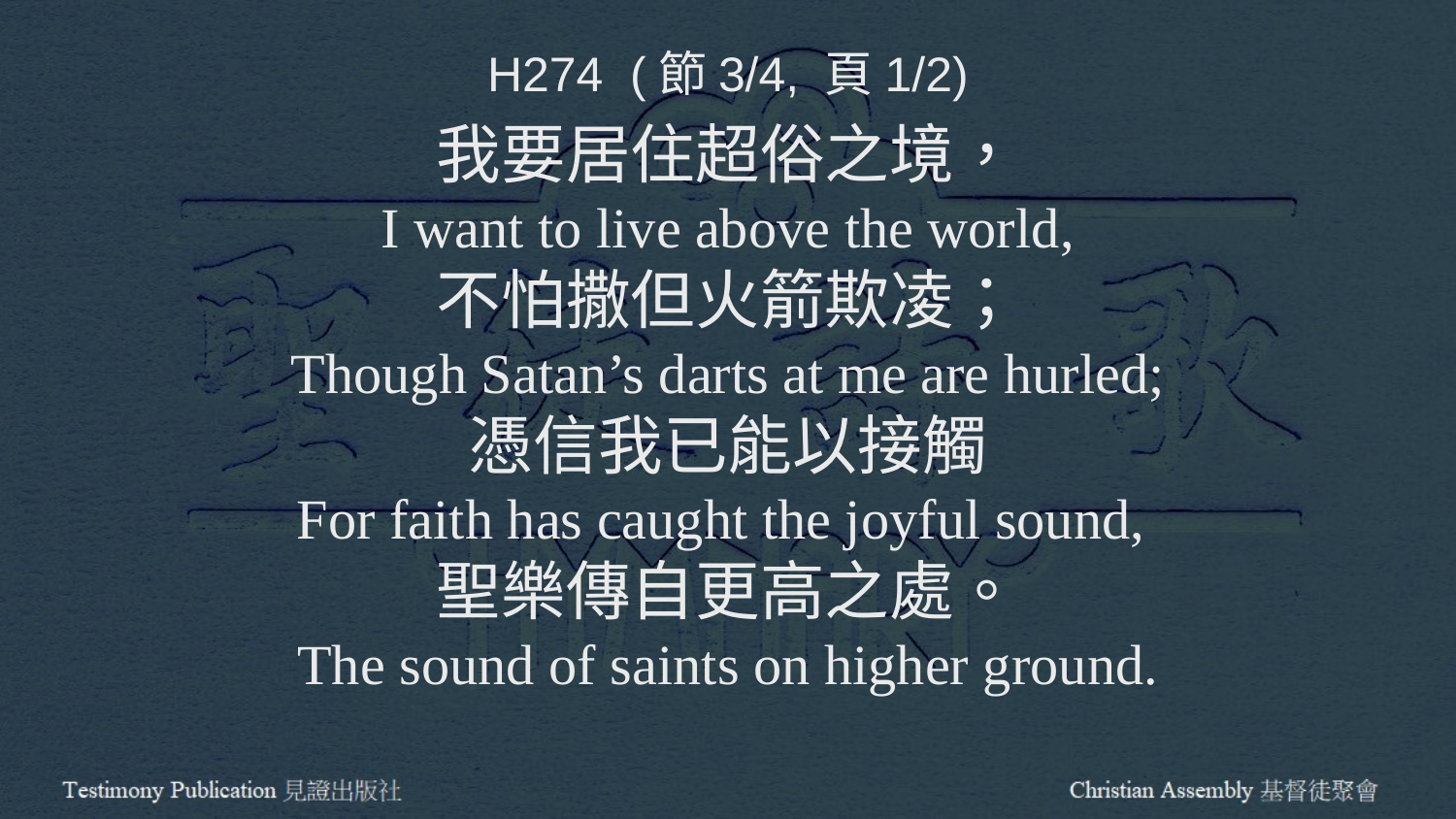

H274  (節3/4, 頁1/2)
我要居住超俗之境，
I want to live above the world,
不怕撒但火箭欺凌；
Though Satan’s darts at me are hurled;
憑信我已能以接觸
For faith has caught the joyful sound,
聖樂傳自更高之處。
The sound of saints on higher ground.